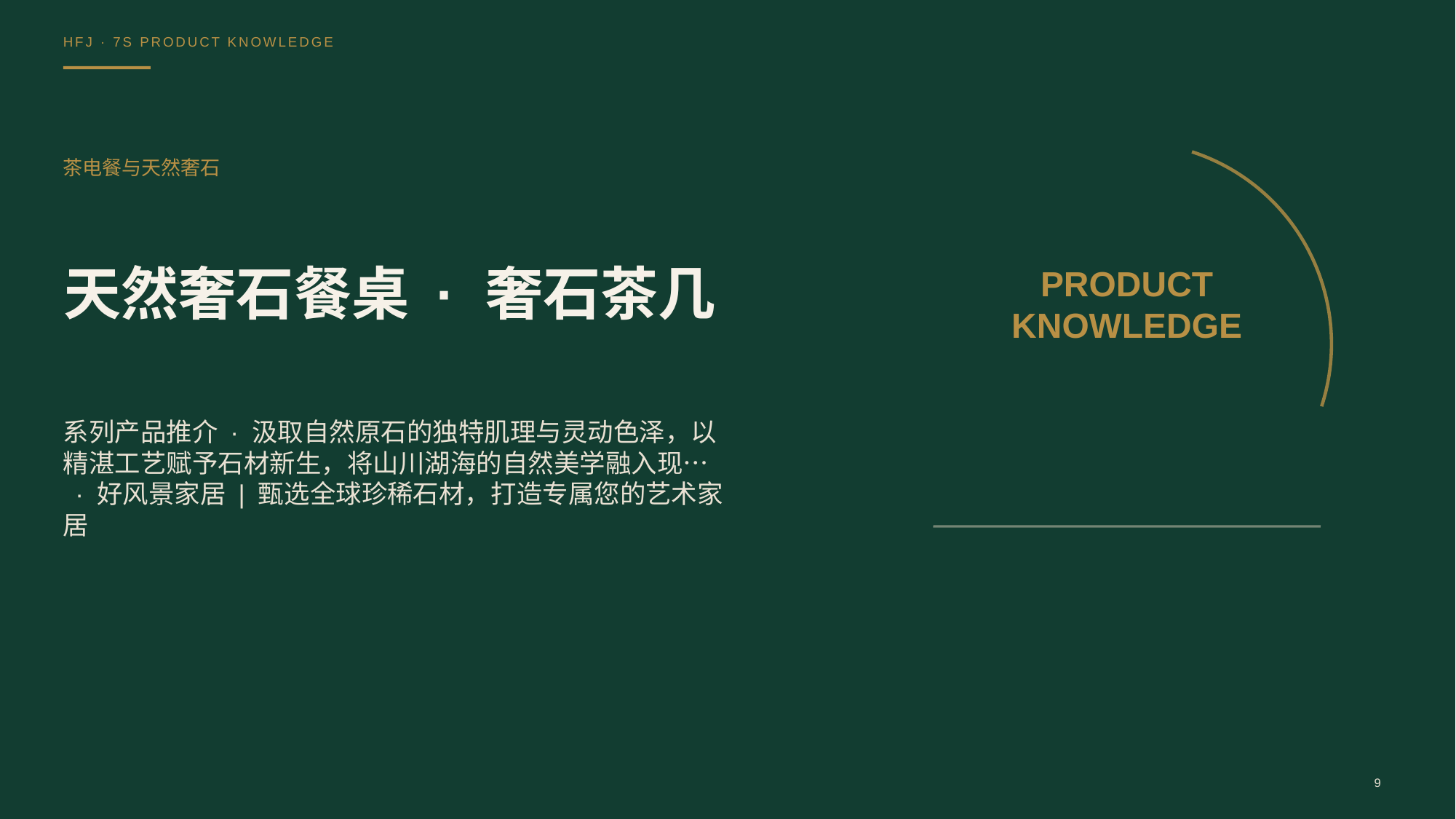

茶电餐与天然奢石
天然奢石餐桌 · 奢石茶几
PRODUCT
KNOWLEDGE
系列产品推介 · 汲取自然原石的独特肌理与灵动色泽，以精湛工艺赋予石材新生，将山川湖海的自然美学融入现… · 好风景家居 | 甄选全球珍稀石材，打造专属您的艺术家居

9